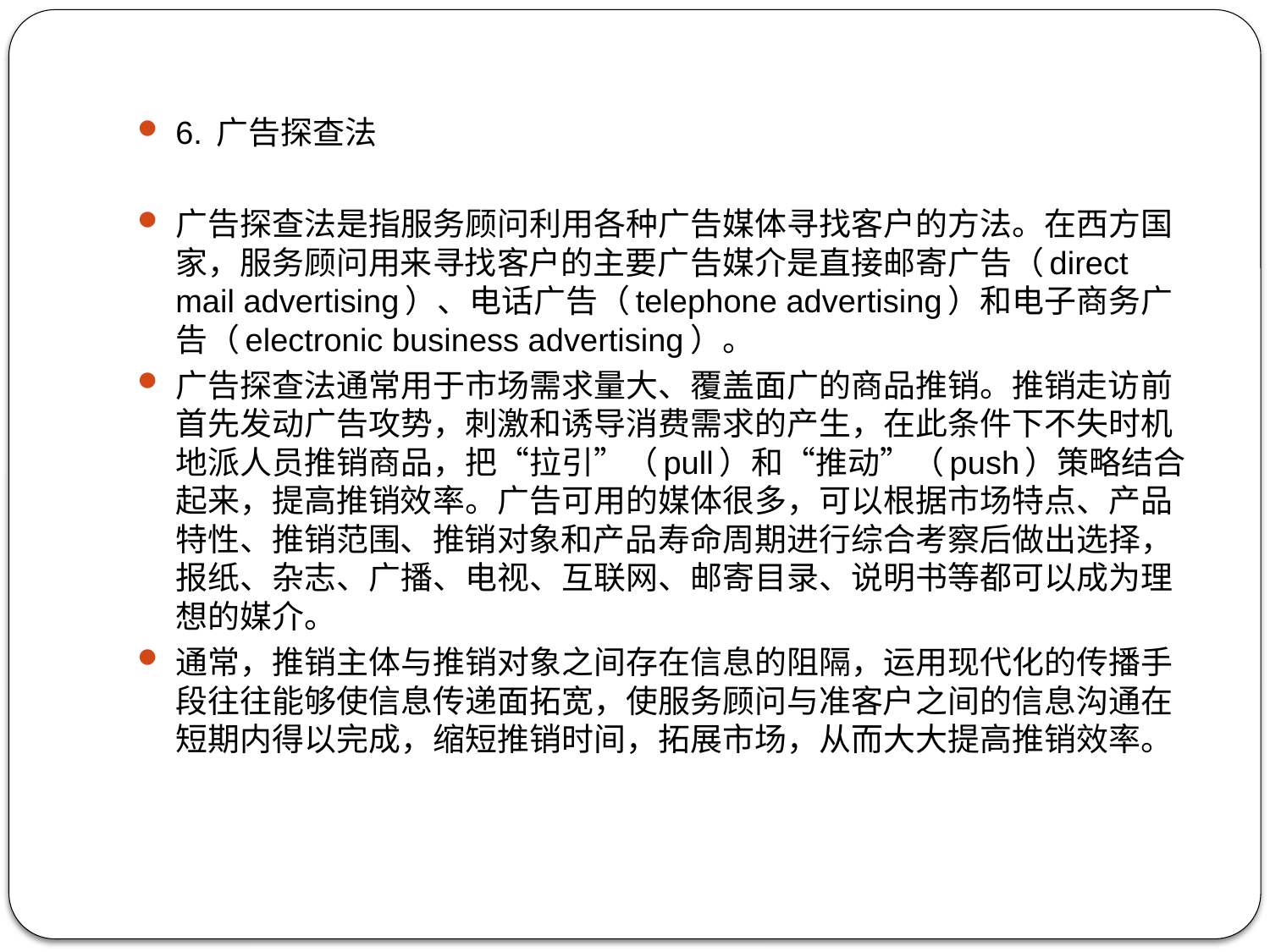

6. 广告探查法

广告探查法是指服务顾问利用各种广告媒体寻找客户的方法。在西方国家，服务顾问用来寻找客户的主要广告媒介是直接邮寄广告（direct mail advertising）、电话广告（telephone advertising）和电子商务广告（electronic business advertising）。
广告探查法通常用于市场需求量大、覆盖面广的商品推销。推销走访前首先发动广告攻势，刺激和诱导消费需求的产生，在此条件下不失时机地派人员推销商品，把“拉引”（pull）和“推动”（push）策略结合起来，提高推销效率。广告可用的媒体很多，可以根据市场特点、产品特性、推销范围、推销对象和产品寿命周期进行综合考察后做出选择，报纸、杂志、广播、电视、互联网、邮寄目录、说明书等都可以成为理想的媒介。
通常，推销主体与推销对象之间存在信息的阻隔，运用现代化的传播手段往往能够使信息传递面拓宽，使服务顾问与准客户之间的信息沟通在短期内得以完成，缩短推销时间，拓展市场，从而大大提高推销效率。